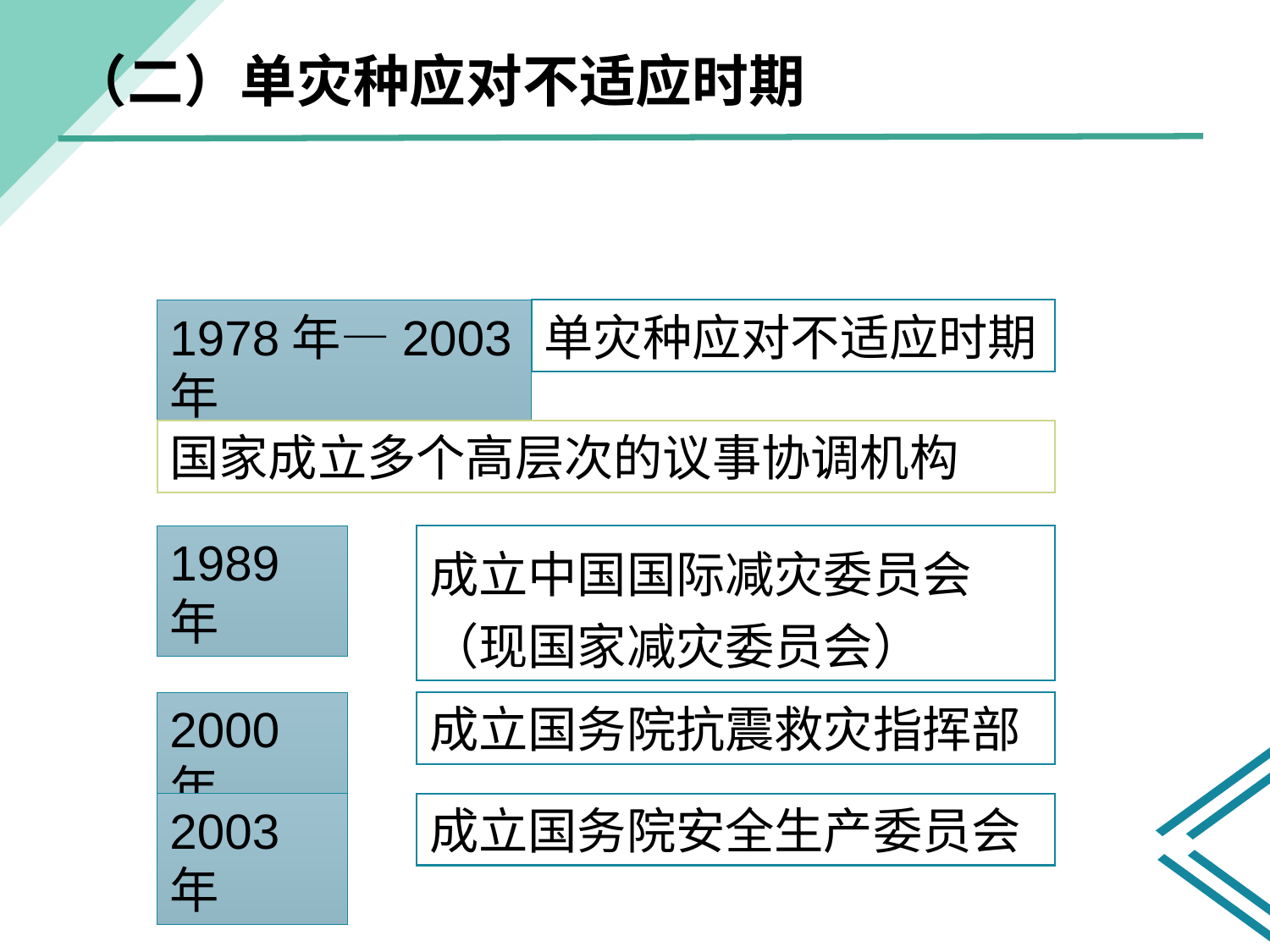

（二）单灾种应对不适应时期
1978年—2003年
单灾种应对不适应时期
国家成立多个高层次的议事协调机构
1989年
成立中国国际减灾委员会（现国家减灾委员会）
2000年
成立国务院抗震救灾指挥部
2003年
成立国务院安全生产委员会